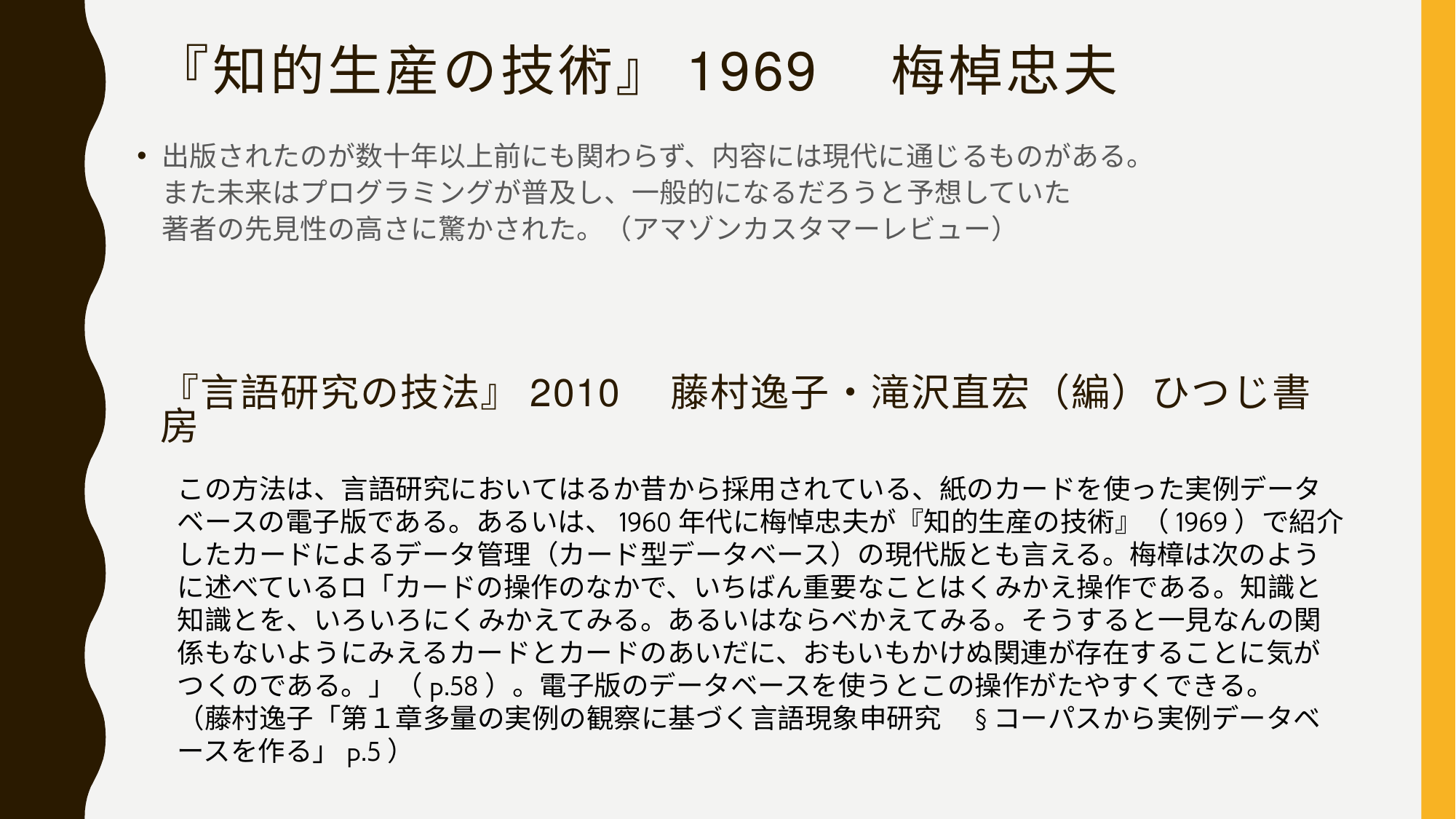

# 『知的生産の技術』1969　梅棹忠夫
出版されたのが数十年以上前にも関わらず、内容には現代に通じるものがある。
また未来はプログラミングが普及し、一般的になるだろうと予想していた
著者の先見性の高さに驚かされた。（アマゾンカスタマーレビュー）
『言語研究の技法』2010　藤村逸子・滝沢直宏（編）ひつじ書房
この方法は、言語研究においてはるか昔から採用されている、紙のカードを使った実例データベースの電子版である。あるいは、1960年代に梅悼忠夫が『知的生産の技術』（1969）で紹介したカードによるデータ管理（カード型データベース）の現代版とも言える。梅樟は次のように述べているロ「カードの操作のなかで、いちばん重要なことはくみかえ操作である。知識と知識とを、いろいろにくみかえてみる。あるいはならベかえてみる。そうすると一見なんの関係もないようにみえるカードとカードのあいだに、おもいもかけぬ関連が存在することに気がつくのである。」（p.58）。電子版のデータベースを使うとこの操作がたやすくできる。　（藤村逸子「第１章多量の実例の観察に基づく言語現象申研究　§コーパスから実例データベースを作る」p.5）